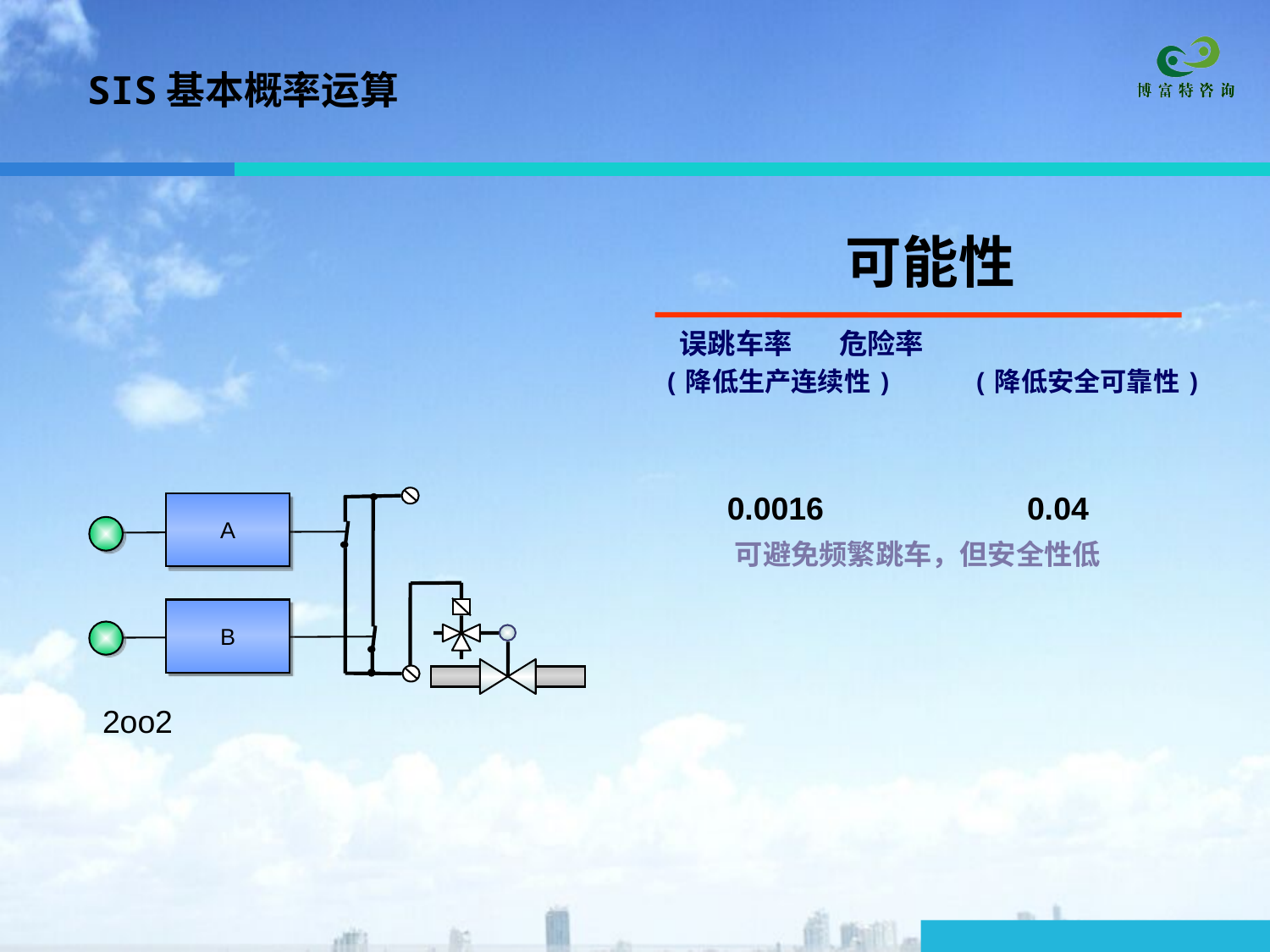

SIS基本概率运算
可能性

    误跳车率	    危险率
 (降低生产连续性)     (降低安全可靠性)

0.0016
0.04

A

B

可避免频繁跳车，但安全性低
2oo2